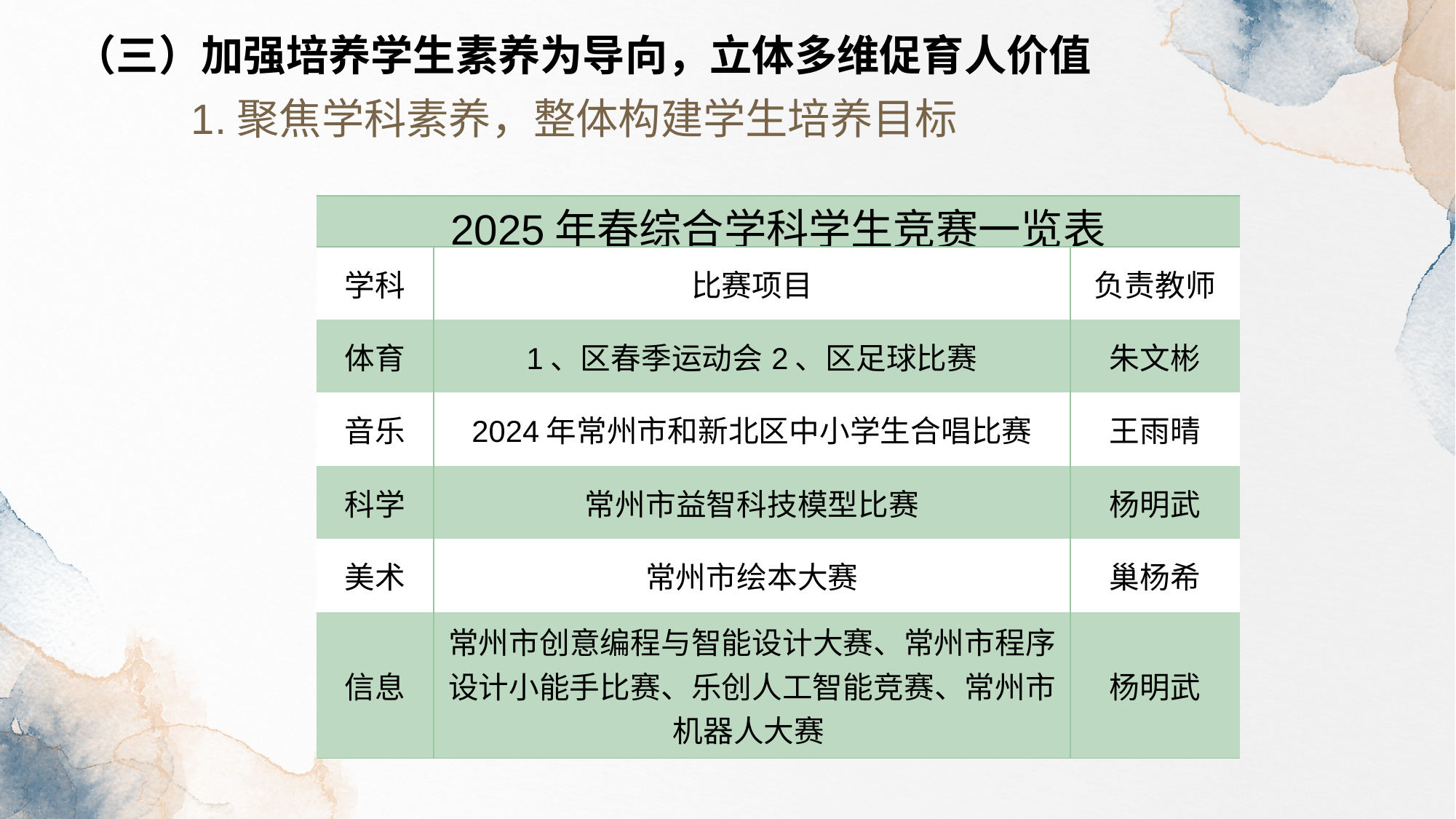

（三）加强培养学生素养为导向，立体多维促育人价值
1.聚焦学科素养，整体构建学生培养目标
| 2025年春综合学科学生竞赛一览表 |  |  |
| --- | --- | --- |
| 学科 | 比赛项目 | 负责教师 |
| 体育 | 1、区春季运动会2、区足球比赛 | 朱文彬 |
| 音乐 | 2024年常州市和新北区中小学生合唱比赛 | 王雨晴 |
| 科学 | 常州市益智科技模型比赛 | 杨明武 |
| 美术 | 常州市绘本大赛 | 巢杨希 |
| 信息 | 常州市创意编程与智能设计大赛、常州市程序设计小能手比赛、乐创人工智能竞赛、常州市机器人大赛 | 杨明武 |